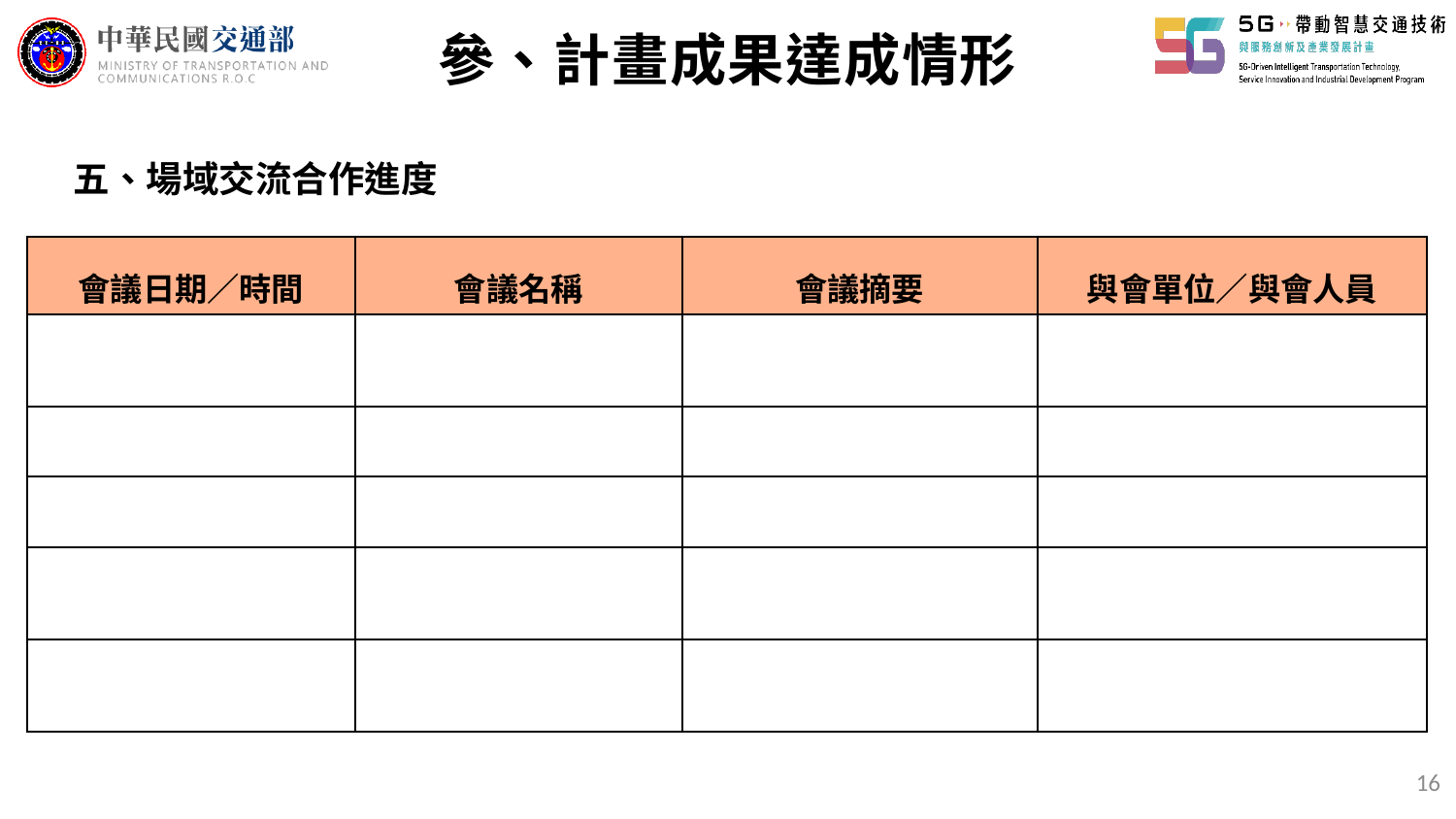

參、計畫成果達成情形
五、場域交流合作進度
| 會議日期／時間 | 會議名稱 | 會議摘要 | 與會單位／與會人員 |
| --- | --- | --- | --- |
|  |  |  |  |
|  |  |  |  |
|  |  |  |  |
|  |  |  |  |
|  |  |  |  |
16